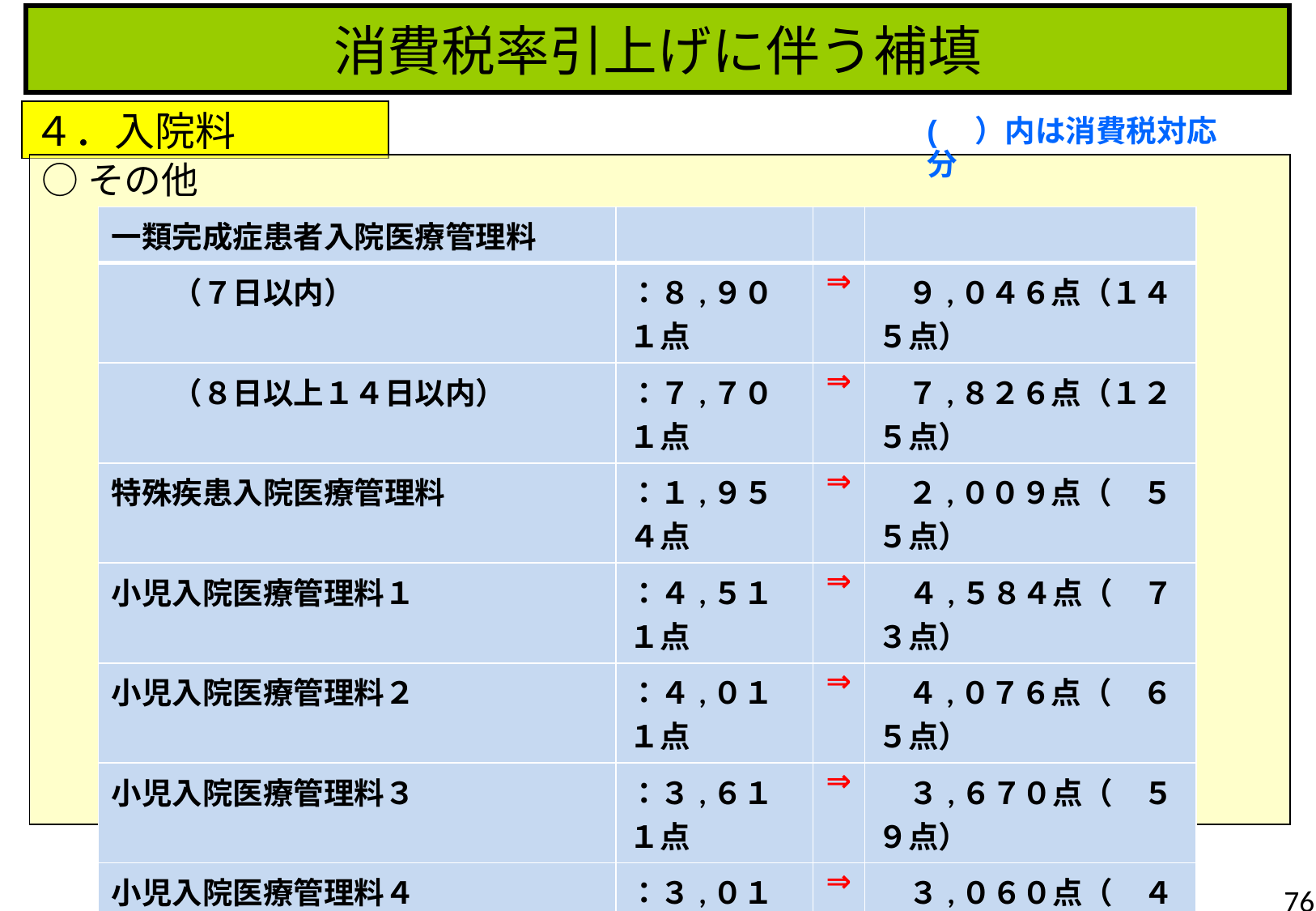

消費税率引上げに伴う補填
４．入院料
(　）内は消費税対応分
○その他

| 一類完成症患者入院医療管理料 |  |  |  |
| --- | --- | --- | --- |
| （７日以内） | ：８,９０１点 | ⇒ | ９,０４６点（１４５点） |
| （８日以上１４日以内） | ：７,７０１点 | ⇒ | ７,８２６点（１２５点） |
| 特殊疾患入院医療管理料 | ：１,９５４点 | ⇒ | ２,００９点（　５５点） |
| 小児入院医療管理料１ | ：４,５１１点 | ⇒ | ４,５８４点（　７３点） |
| 小児入院医療管理料２ | ：４,０１１点 | ⇒ | ４,０７６点（　６５点） |
| 小児入院医療管理料３ | ：３,６１１点 | ⇒ | ３,６７０点（　５９点） |
| 小児入院医療管理料４ | ：３,０１１点 | ⇒ | ３,０６０点（　４９点） |
| 小児入院医療管理料５ | ：２,１１１点 | ⇒ | ２,１４５点（　３４点） |
| 特殊疾患病棟入院料１ | ：１,９５４点 | ⇒ | ２,００８点（　５４点） |
| 特殊疾患病棟入院料２ | ：１,５８１点 | ⇒ | １,６２５点（　４４点） |
76